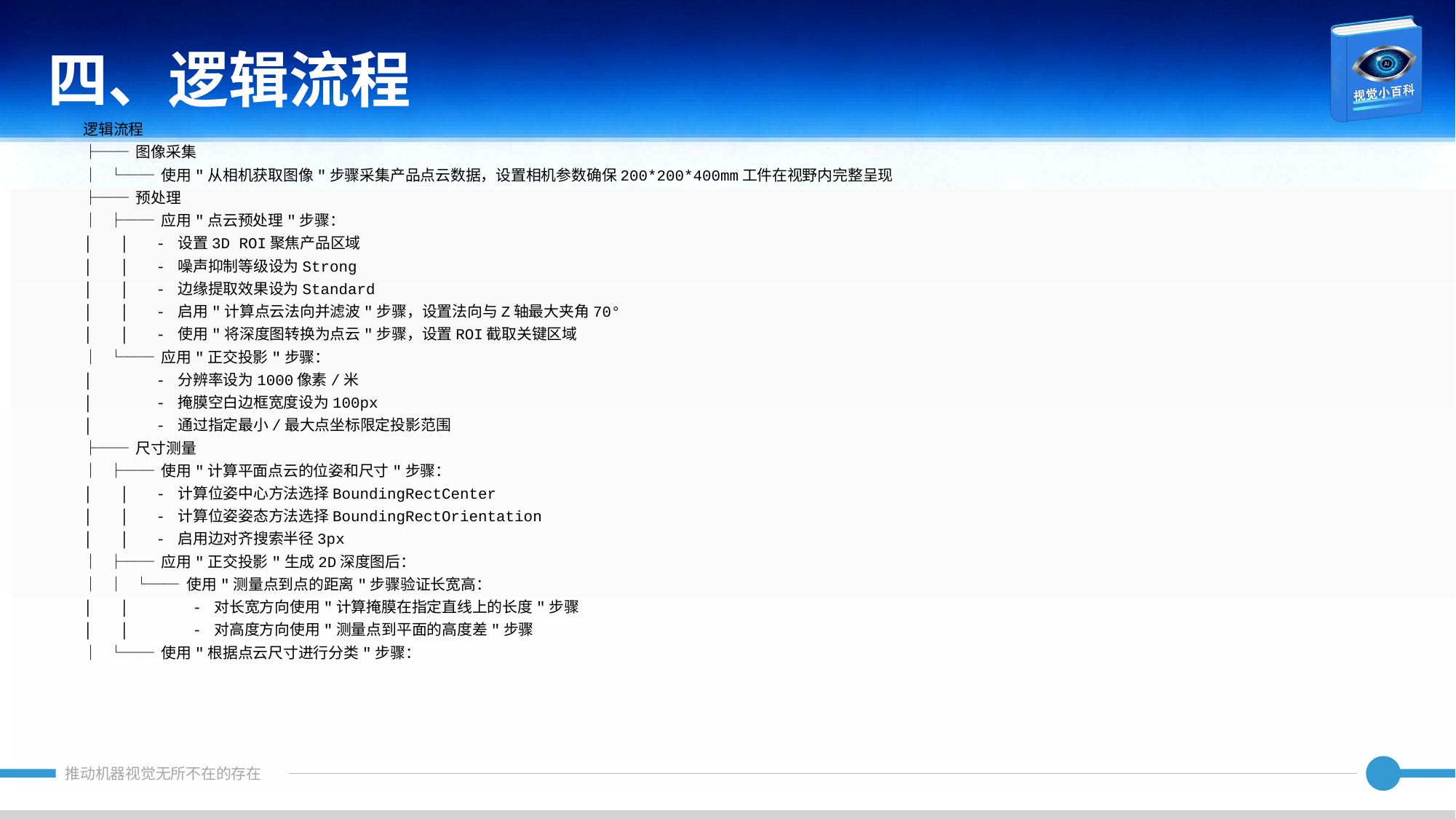

四、逻辑流程

逻辑流程
├── 图像采集
│   └── 使用"从相机获取图像"步骤采集产品点云数据，设置相机参数确保200*200*400mm工件在视野内完整呈现
├── 预处理
│   ├── 应用"点云预处理"步骤：
│   │   - 设置3D ROI聚焦产品区域
│   │   - 噪声抑制等级设为Strong
│   │   - 边缘提取效果设为Standard
│   │   - 启用"计算点云法向并滤波"步骤，设置法向与Z轴最大夹角70°
│   │   - 使用"将深度图转换为点云"步骤，设置ROI截取关键区域
│   └── 应用"正交投影"步骤：
│       - 分辨率设为1000像素/米
│       - 掩膜空白边框宽度设为100px
│       - 通过指定最小/最大点坐标限定投影范围
├── 尺寸测量
│   ├── 使用"计算平面点云的位姿和尺寸"步骤：
│   │   - 计算位姿中心方法选择BoundingRectCenter
│   │   - 计算位姿姿态方法选择BoundingRectOrientation
│   │   - 启用边对齐搜索半径3px
│   ├── 应用"正交投影"生成2D深度图后：
│   │   └── 使用"测量点到点的距离"步骤验证长宽高：
│   │       - 对长宽方向使用"计算掩膜在指定直线上的长度"步骤
│   │       - 对高度方向使用"测量点到平面的高度差"步骤
│   └── 使用"根据点云尺寸进行分类"步骤：
8